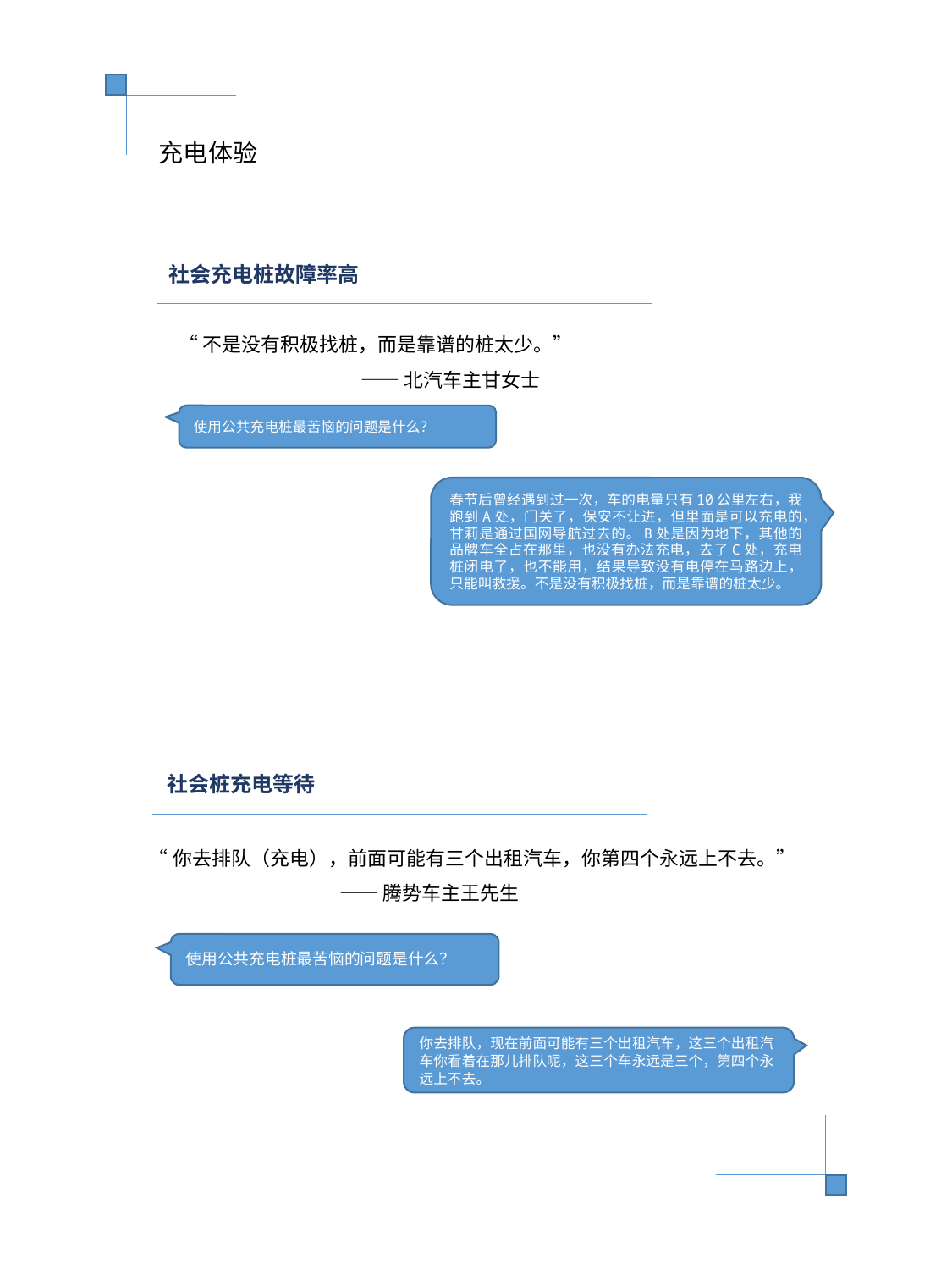

充电体验
社会充电桩故障率高
“不是没有积极找桩，而是靠谱的桩太少。”
                                         ——北汽车主甘女士
使用公共充电桩最苦恼的问题是什么？
春节后曾经遇到过一次，车的电量只有10公里左右，我跑到A处，门关了，保安不让进，但里面是可以充电的，甘莉是通过国网导航过去的。B处是因为地下，其他的品牌车全占在那里，也没有办法充电，去了C处，充电桩闭电了，也不能用，结果导致没有电停在马路边上，只能叫救援。不是没有积极找桩，而是靠谱的桩太少。
社会桩充电等待
“你去排队（充电），前面可能有三个出租汽车，你第四个永远上不去。”
                                           ——腾势车主王先生
使用公共充电桩最苦恼的问题是什么？
你去排队，现在前面可能有三个出租汽车，这三个出租汽车你看着在那儿排队呢，这三个车永远是三个，第四个永远上不去。